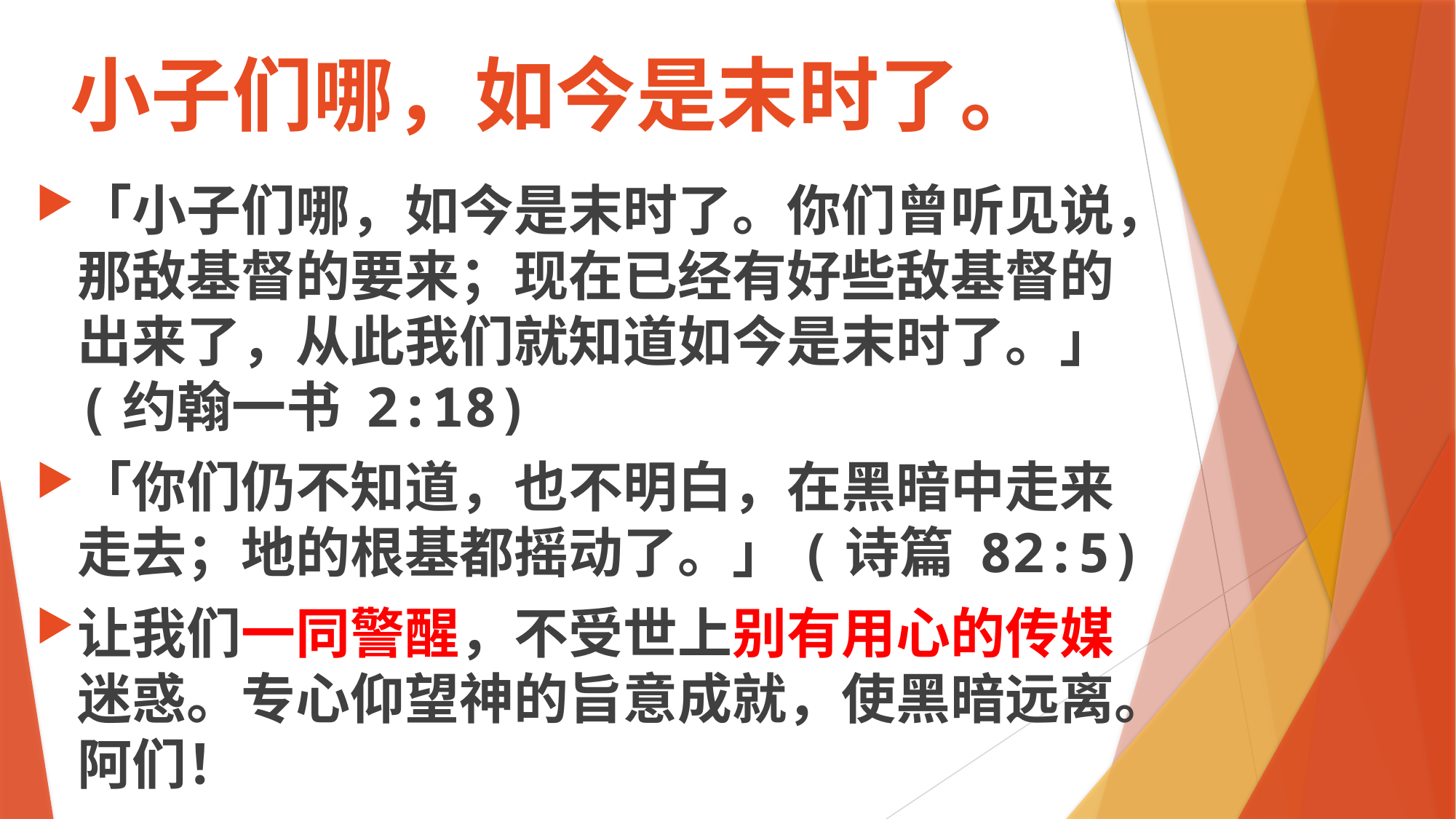

# 小子们哪，如今是末时了。
「小子们哪，如今是末时了。你们曾听见说，那敌基督的要来；现在已经有好些敌基督的出来了，从此我们就知道如今是末时了。」  (约翰一书 2:18)
「你们仍不知道，也不明白，在黑暗中走来走去；地的根基都摇动了。」(诗篇 82:5)
让我们一同警醒，不受世上别有用心的传媒迷惑。专心仰望神的旨意成就，使黑暗远离。阿们！